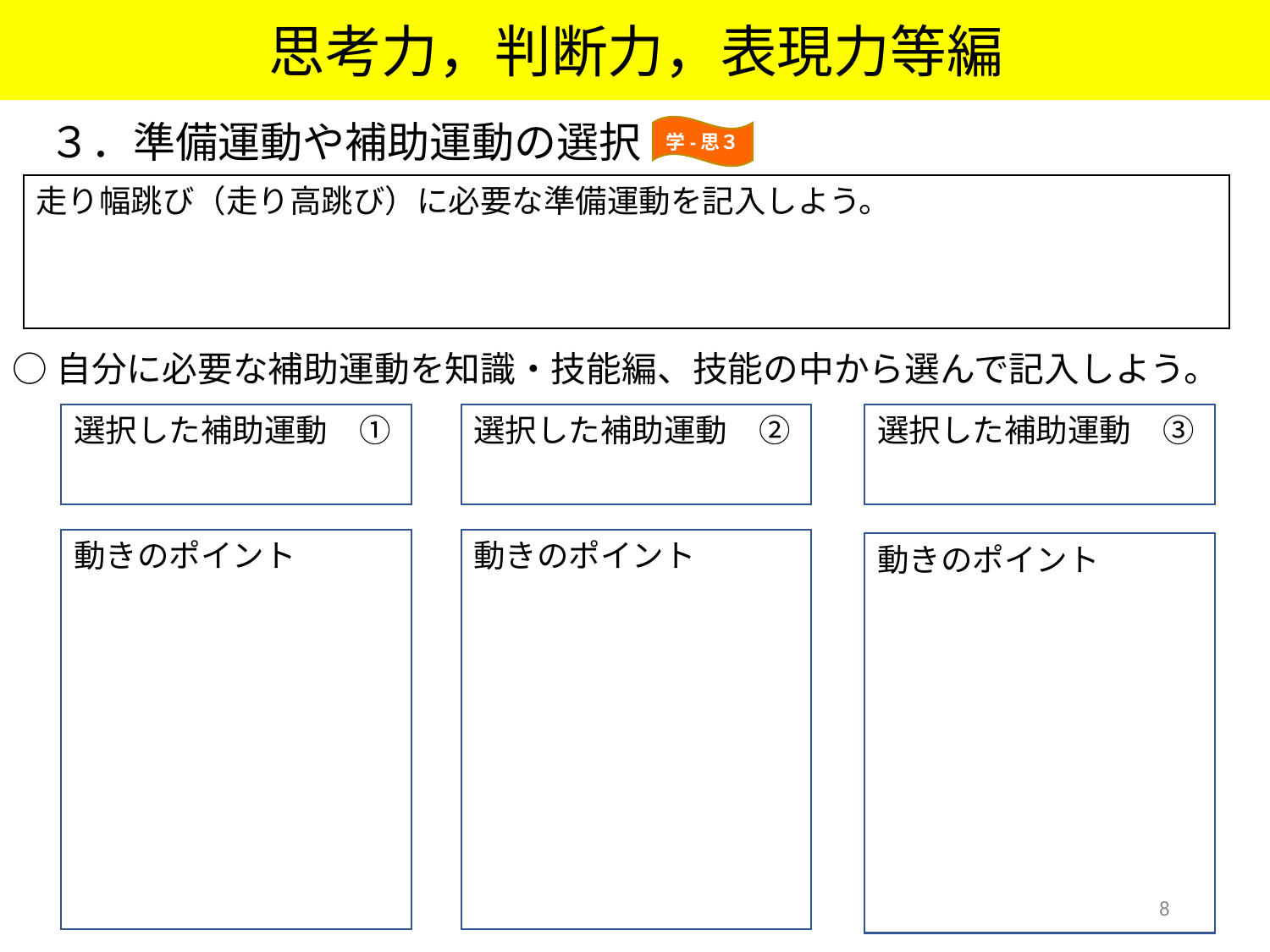

思考力，判断力，表現力等編
３．準備運動や補助運動の選択
学-思３
走り幅跳び（走り高跳び）に必要な準備運動を記入しよう。
○自分に必要な補助運動を知識・技能編、技能の中から選んで記入しよう。
選択した補助運動　①
選択した補助運動　②
選択した補助運動　③
動きのポイント
動きのポイント
動きのポイント
8